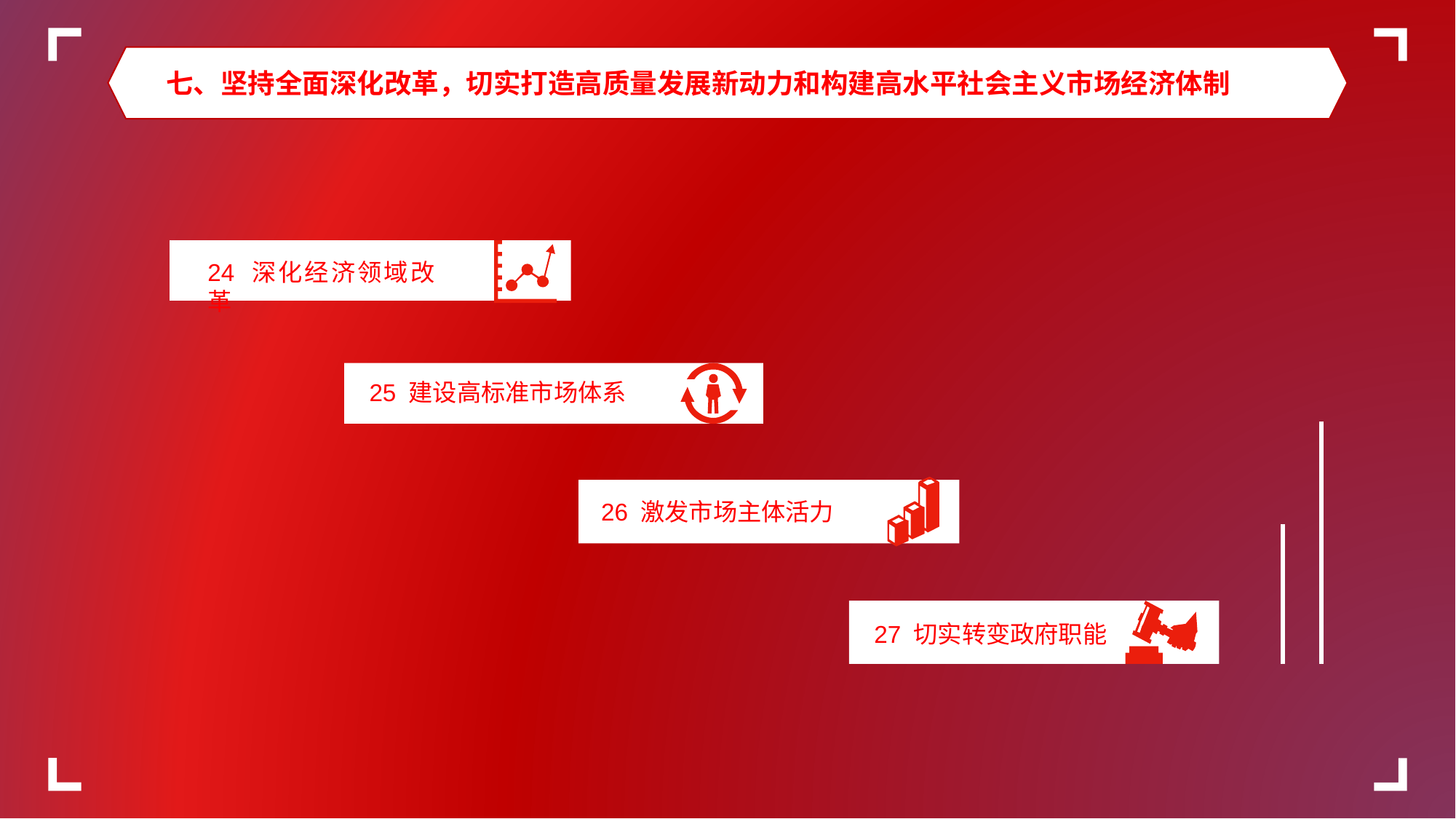

七、坚持全面深化改革，切实打造高质量发展新动力和构建高水平社会主义市场经济体制

24 深化经济领域改革

25 建设高标准市场体系

26 激发市场主体活力

27 切实转变政府职能